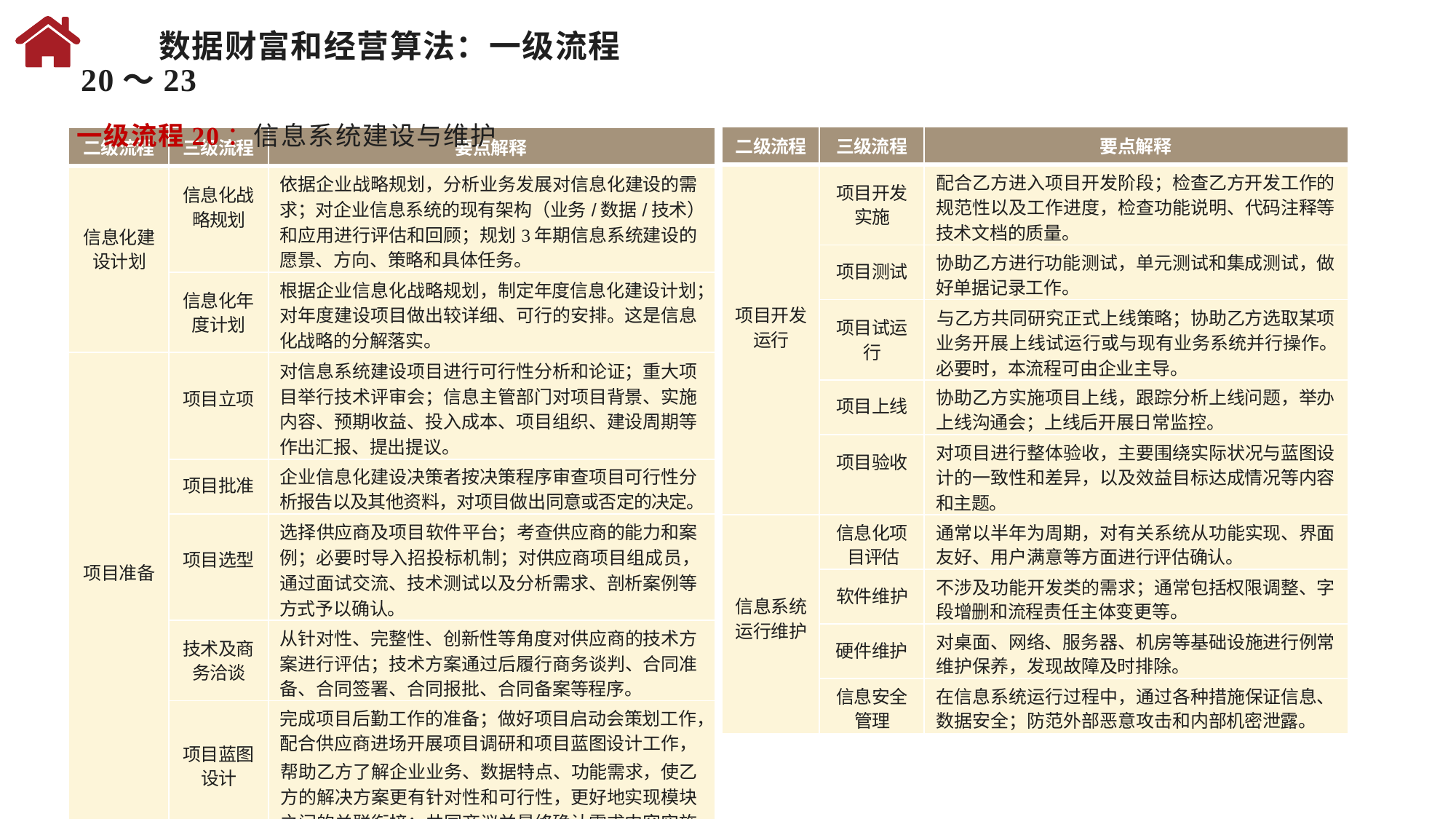

数据财富和经营算法：一级流程20～23

一级流程20：信息系统建设与维护

| 二级流程 | 三级流程 | 要点解释 |
| --- | --- | --- |
| 项目开发运行 | 项目开发 实施 | 配合乙方进入项目开发阶段；检查乙方开发工作的规范性以及工作进度，检查功能说明、代码注释等技术文档的质量。 |
|  | 项目测试 | 协助乙方进行功能测试，单元测试和集成测试，做好单据记录工作。 |
|  | 项目试运行 | 与乙方共同研究正式上线策略；协助乙方选取某项业务开展上线试运行或与现有业务系统并行操作。必要时，本流程可由企业主导。 |
|  | 项目上线 | 协助乙方实施项目上线，跟踪分析上线问题，举办上线沟通会；上线后开展日常监控。 |
|  | 项目验收 | 对项目进行整体验收，主要围绕实际状况与蓝图设计的一致性和差异，以及效益目标达成情况等内容和主题。 |
| 信息系统运行维护 | 信息化项 目评估 | 通常以半年为周期，对有关系统从功能实现、界面友好、用户满意等方面进行评估确认。 |
|  | 软件维护 | 不涉及功能开发类的需求；通常包括权限调整、字段增删和流程责任主体变更等。 |
|  | 硬件维护 | 对桌面、网络、服务器、机房等基础设施进行例常维护保养，发现故障及时排除。 |
|  | 信息安全管理 | 在信息系统运行过程中，通过各种措施保证信息、数据安全；防范外部恶意攻击和内部机密泄露。 |
| 二级流程 | 三级流程 | 要点解释 |
| --- | --- | --- |
| 信息化建设计划 | 信息化战略规划 | 依据企业战略规划，分析业务发展对信息化建设的需 求；对企业信息系统的现有架构（业务/数据/技术） 和应用进行评估和回顾；规划3年期信息系统建设的 愿景、方向、策略和具体任务。 |
|  | 信息化年度计划 | 根据企业信息化战略规划，制定年度信息化建设计划；对年度建设项目做出较详细、可行的安排。这是信息 化战略的分解落实。 |
| 项目准备 | 项目立项 | 对信息系统建设项目进行可行性分析和论证；重大项 目举行技术评审会；信息主管部门对项目背景、实施 内容、预期收益、投入成本、项目组织、建设周期等 作出汇报、提出提议。 |
|  | 项目批准 | 企业信息化建设决策者按决策程序审查项目可行性分 析报告以及其他资料，对项目做出同意或否定的决定。 |
|  | 项目选型 | 选择供应商及项目软件平台；考查供应商的能力和案 例；必要时导入招投标机制；对供应商项目组成员，通过面试交流、技术测试以及分析需求、剖析案例等 方式予以确认。 |
|  | 技术及商务洽谈 | 从针对性、完整性、创新性等角度对供应商的技术方 案进行评估；技术方案通过后履行商务谈判、合同准 备、合同签署、合同报批、合同备案等程序。 |
|  | 项目蓝图设计 | 完成项目后勤工作的准备；做好项目启动会策划工作，配合供应商进场开展项目调研和项目蓝图设计工作， 帮助乙方了解企业业务、数据特点、功能需求，使乙 方的解决方案更有针对性和可行性，更好地实现模块 之间的关联衔接；共同商议并最终确认需求内容实施 的优先级。 |